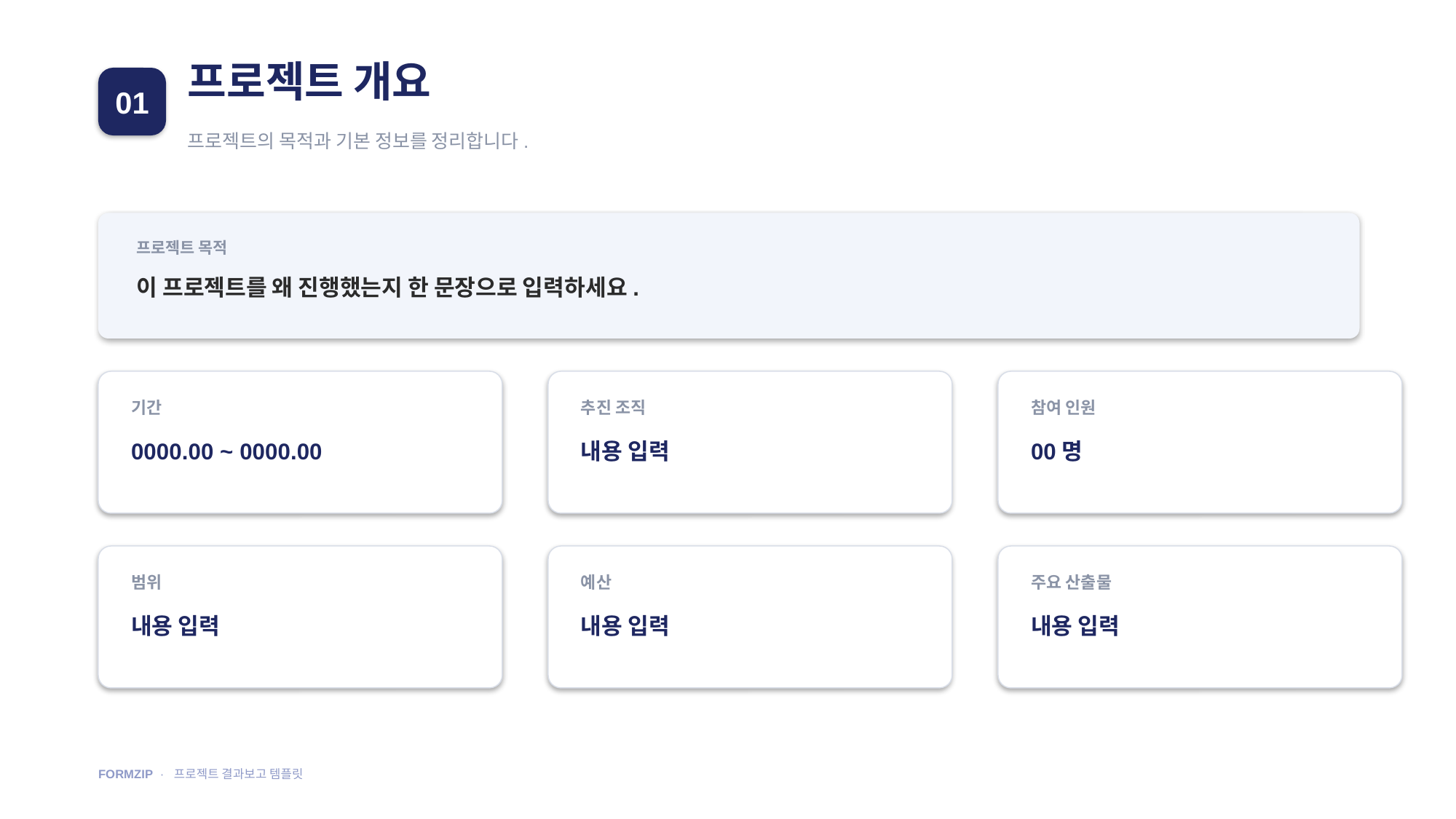

프로젝트 개요
01
프로젝트의 목적과 기본 정보를 정리합니다.

프로젝트 목적
이 프로젝트를 왜 진행했는지 한 문장으로 입력하세요.

기간
추진 조직
참여 인원
0000.00 ~ 0000.00
내용 입력
00명

범위
예산
주요 산출물
내용 입력
내용 입력
내용 입력
FORMZIP  ·  프로젝트 결과보고 템플릿